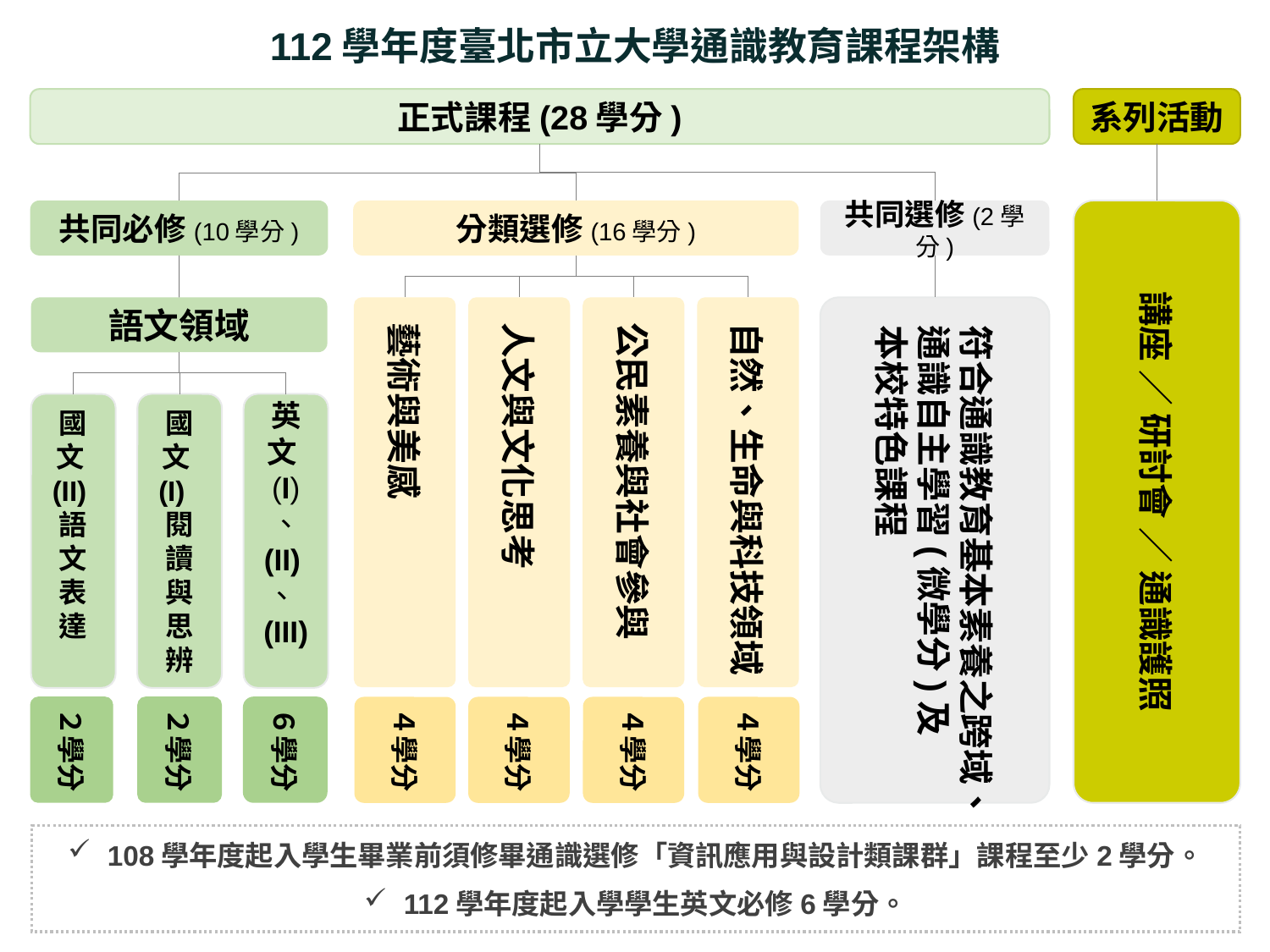

112學年度臺北市立大學通識教育課程架構
正式課程(28學分)
系列活動
講座 ／ 研討會 ／ 通識護照
共同必修(10學分)
分類選修(16學分)
 藝術與美感
 人文與文化思考
 公民素養與社會參與
 自然、生命與科技領域
４學分
４學分
４學分
４學分
共同選修(2學分)
 符合通識教育基本素養之跨域、
 通識自主學習(微學分)及
 本校特色課程
語文領域
國文(II)  語文表達

國文(I)   閱讀與思辨
英文(I)
、 (II)、(III)

２學分
２學分
６學分

108學年度起入學生畢業前須修畢通識選修「資訊應用與設計類課群」課程至少2學分。

112學年度起入學學生英文必修6學分。